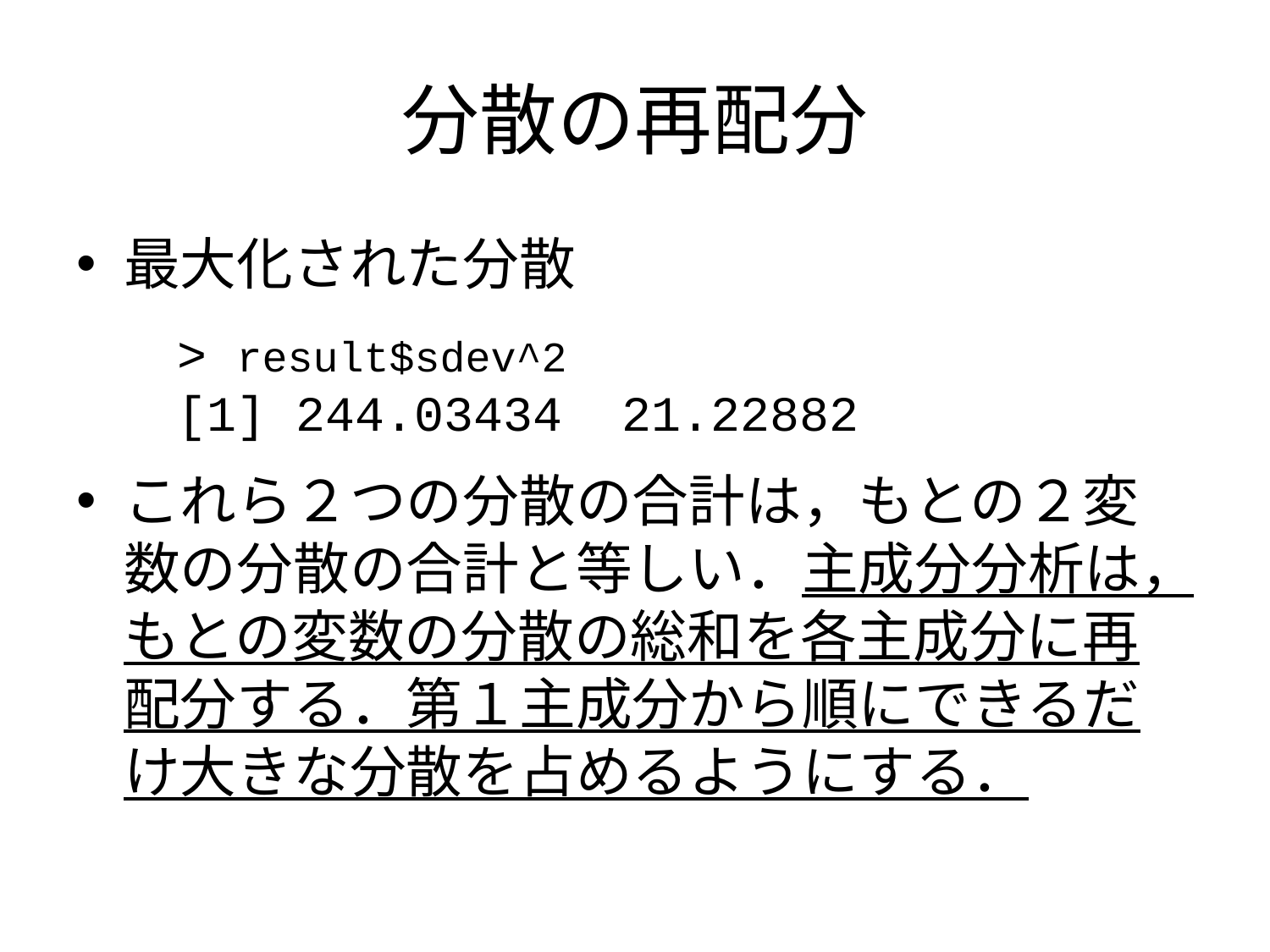

# 分散の再配分
最大化された分散

これら２つの分散の合計は，もとの２変数の分散の合計と等しい．主成分分析は，もとの変数の分散の総和を各主成分に再配分する．第１主成分から順にできるだけ大きな分散を占めるようにする．
> result$sdev^2
[1] 244.03434  21.22882